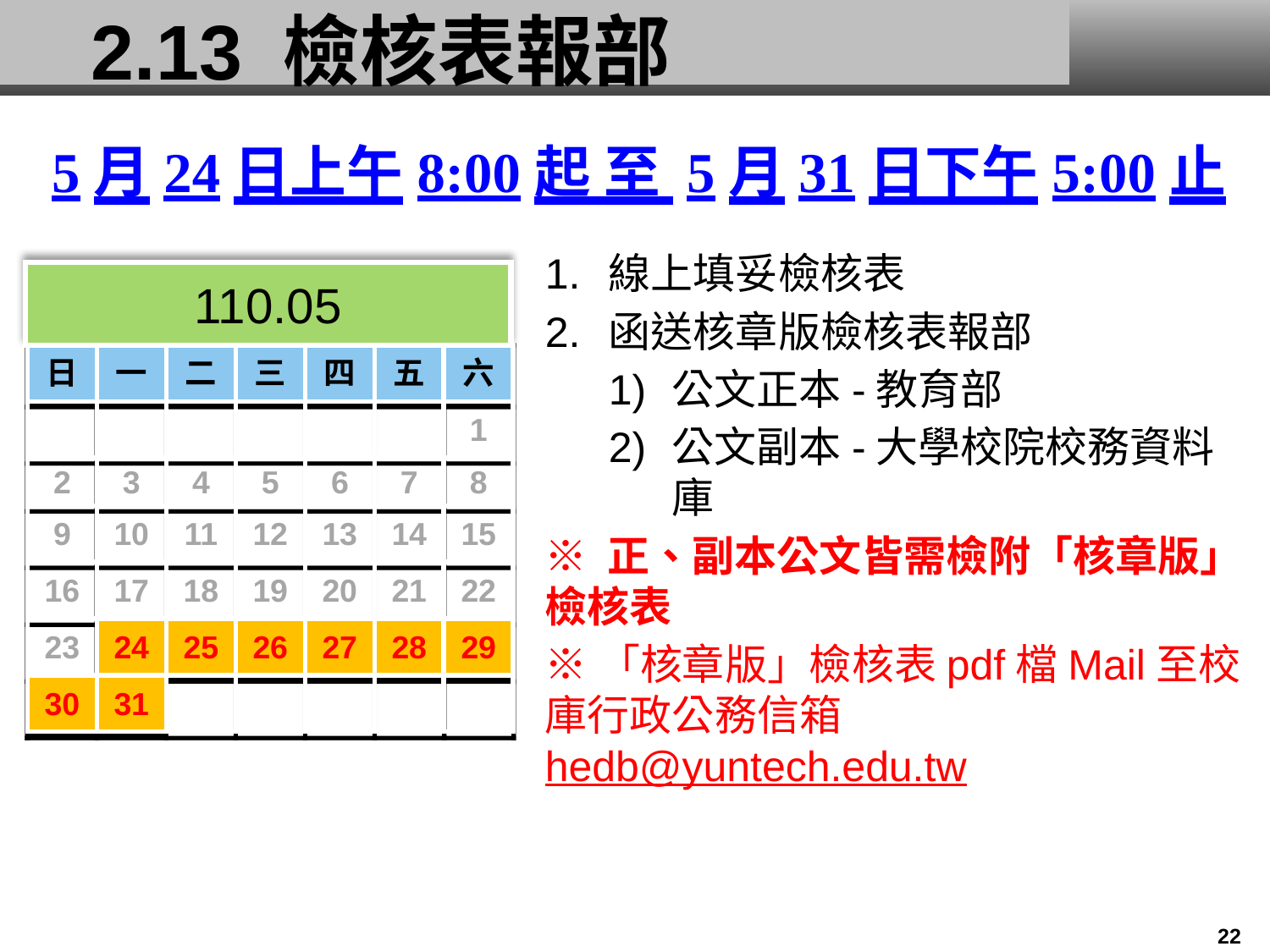

# 2.13 檢核表報部
5月24日上午8:00起 至 5月31日下午5:00止
線上填妥檢核表
函送核章版檢核表報部
公文正本-教育部
公文副本-大學校院校務資料庫
※ 正、副本公文皆需檢附「核章版」檢核表
※「核章版」檢核表pdf檔Mail至校庫行政公務信箱hedb@yuntech.edu.tw
110.05
| 日 | 一 | 二 | 三 | 四 | 五 | 六 |
| --- | --- | --- | --- | --- | --- | --- |
|  |  |  |  |  |  | 1 |
| 2 | 3 | 4 | 5 | 6 | 7 | 8 |
| 9 | 10 | 11 | 12 | 13 | 14 | 15 |
| 16 | 17 | 18 | 19 | 20 | 21 | 22 |
| 23 | 24 | 25 | 26 | 27 | 28 | 29 |
| 30 | 31 |  |  |  |  |  |